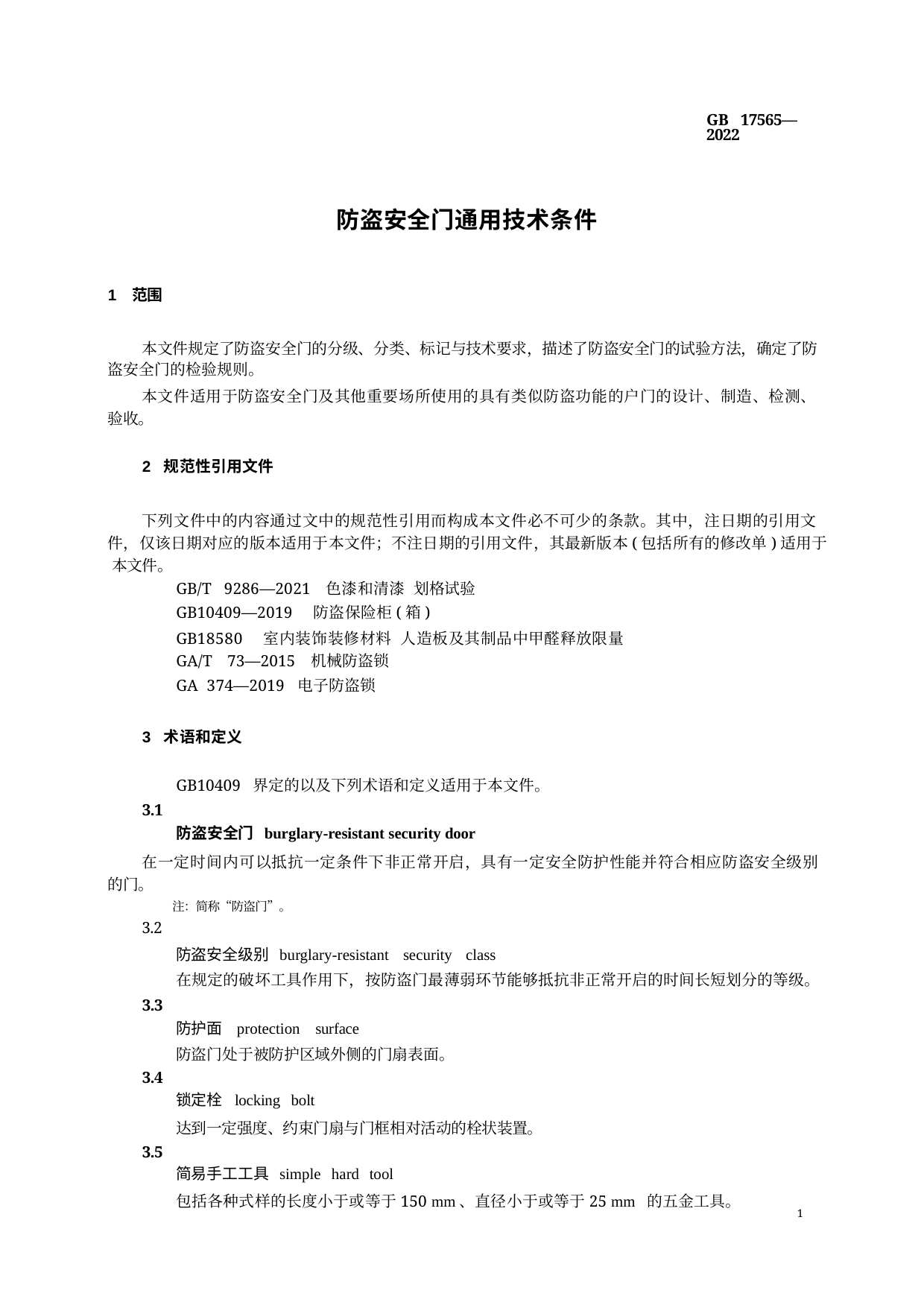

GB  17565—2022

防盗安全门通用技术条件

1 范围

本文件规定了防盗安全门的分级、分类、标记与技术要求，描述了防盗安全门的试验方法，确定了防  盗安全门的检验规则。
本文件适用于防盗安全门及其他重要场所使用的具有类似防盗功能的户门的设计、制造、检测、  验收。

2  规范性引用文件

下列文件中的内容通过文中的规范性引用而构成本文件必不可少的条款。其中，注日期的引用文  件，仅该日期对应的版本适用于本文件；不注日期的引用文件，其最新版本(包括所有的修改单)适用于  本文件。
GB/T  9286—2021 色漆和清漆  划格试验
GB10409—2019    防盗保险柜(箱)
GB18580   室内装饰装修材料  人造板及其制品中甲醛释放限量
GA/T  73—2015 机械防盗锁
GA  374—2019  电子防盗锁

3  术语和定义

GB10409  界定的以及下列术语和定义适用于本文件。
3.1
防盗安全门  burglary-resistant security door
在一定时间内可以抵抗一定条件下非正常开启，具有一定安全防护性能并符合相应防盗安全级别  的门。
注：简称“防盗门”。
3.2
防盗安全级别  burglary-resistant   security   class
在规定的破坏工具作用下，按防盗门最薄弱环节能够抵抗非正常开启的时间长短划分的等级。
3.3
防护面 protection   surface
防盗门处于被防护区域外侧的门扇表面。
3.4
锁定栓  locking  bolt
达到一定强度、约束门扇与门框相对活动的栓状装置。
3.5
简易手工工具  simple  hard  tool

包括各种式样的长度小于或等于150 mm、直径小于或等于25 mm  的五金工具。

1